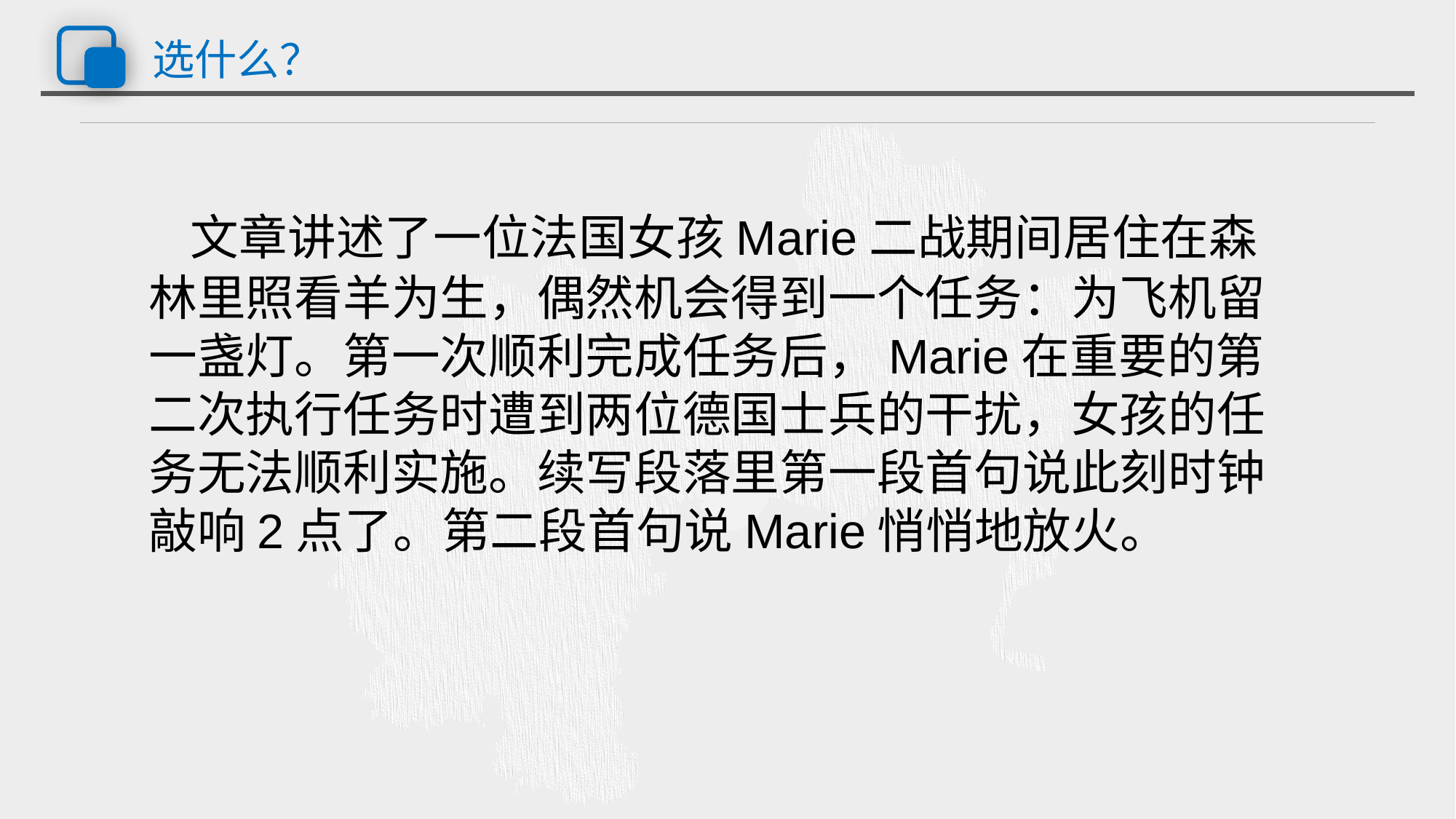

# 选什么？
  文章讲述了一位法国女孩Marie二战期间居住在森林里照看羊为生，偶然机会得到一个任务：为飞机留一盏灯。第一次顺利完成任务后，Marie在重要的第二次执行任务时遭到两位德国士兵的干扰，女孩的任务无法顺利实施。续写段落里第一段首句说此刻时钟敲响2点了。第二段首句说Marie悄悄地放火。